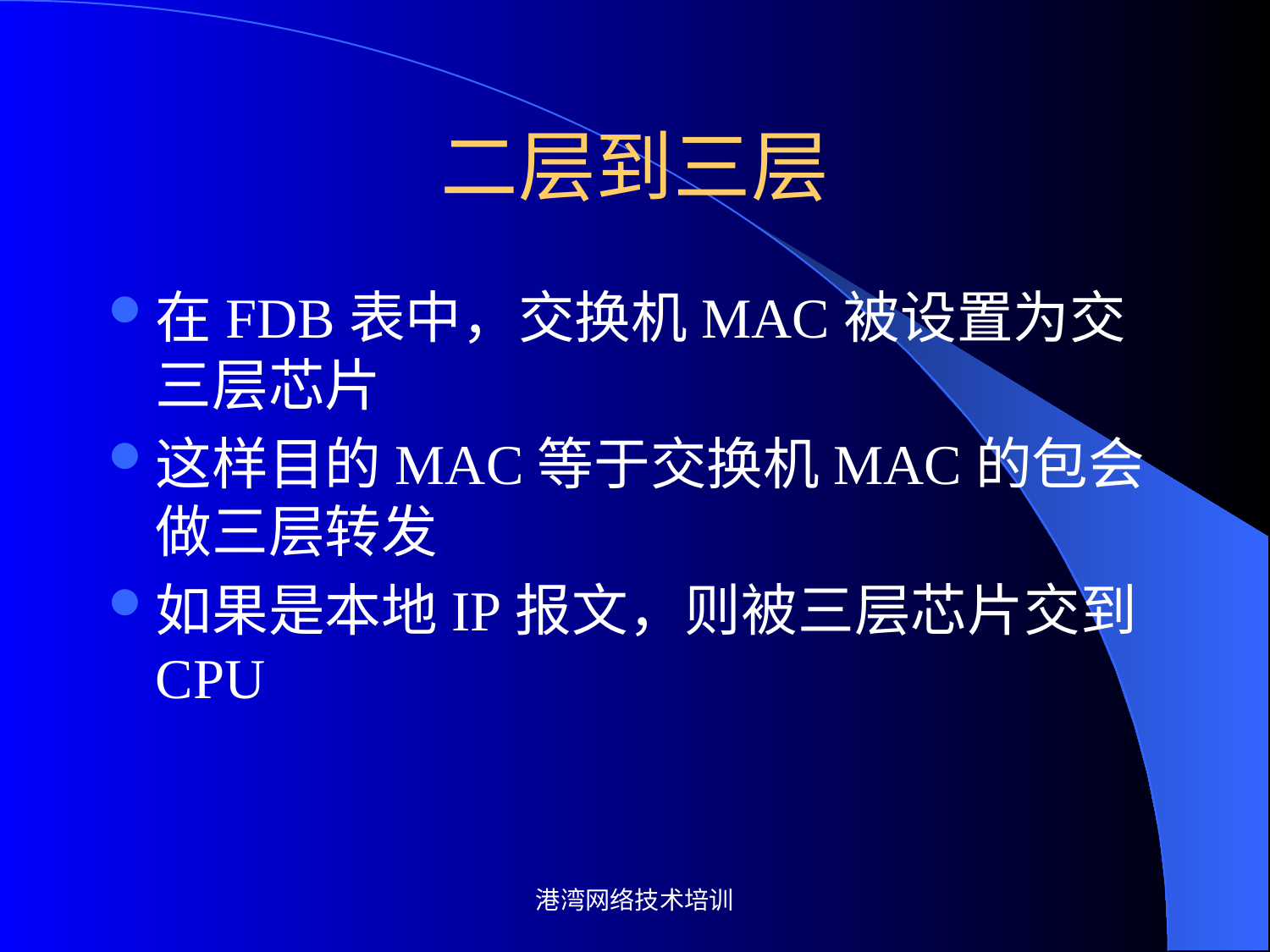

# 二层到三层
在FDB表中，交换机MAC被设置为交三层芯片
这样目的MAC等于交换机MAC的包会做三层转发
如果是本地IP报文，则被三层芯片交到CPU

港湾网络技术培训
56